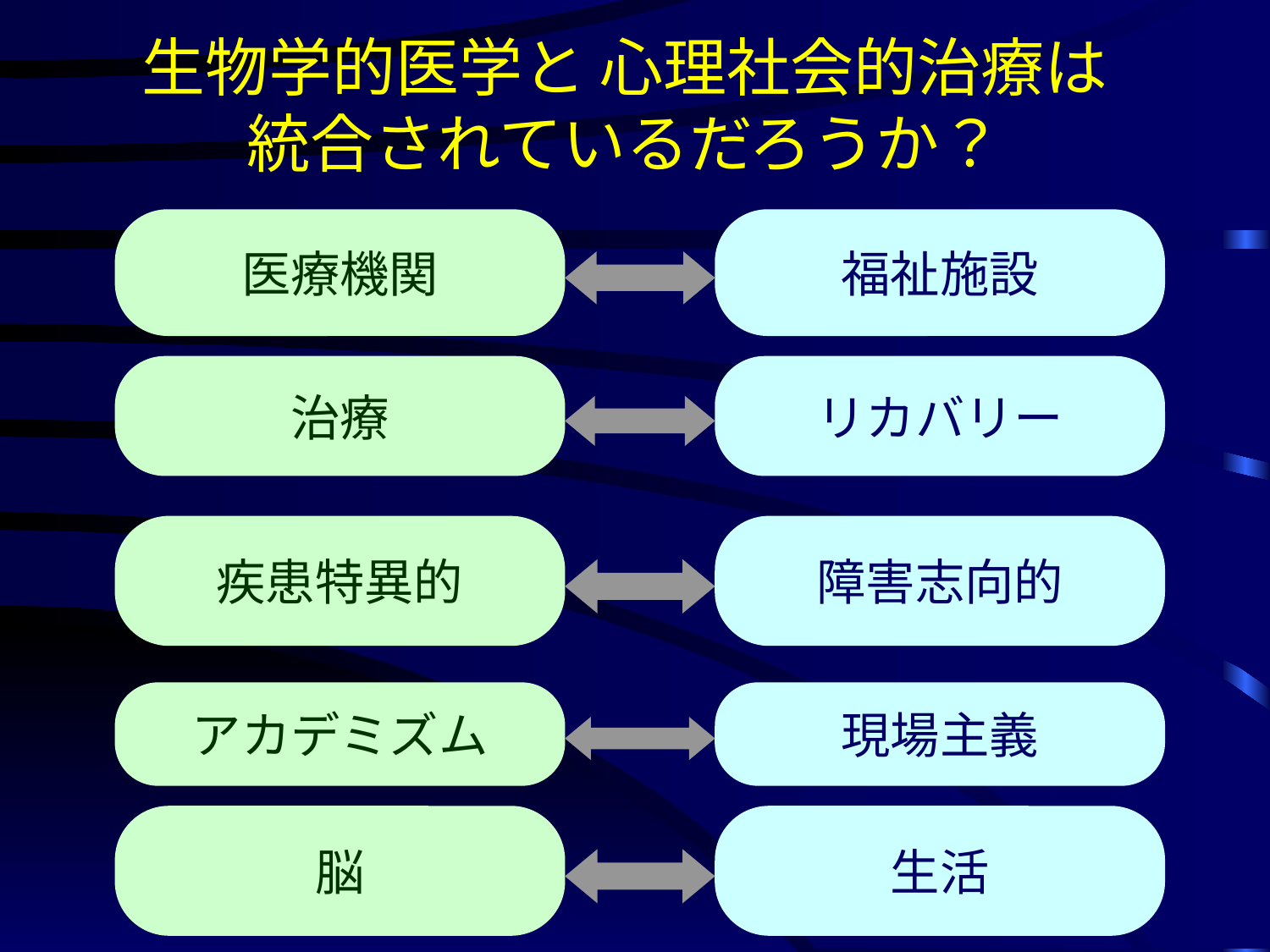

生物学的医学と 心理社会的治療は
統合されているだろうか？
医療機関
福祉施設

治療
リカバリー

疾患特異的
障害志向的

アカデミズム
現場主義

脳
生活